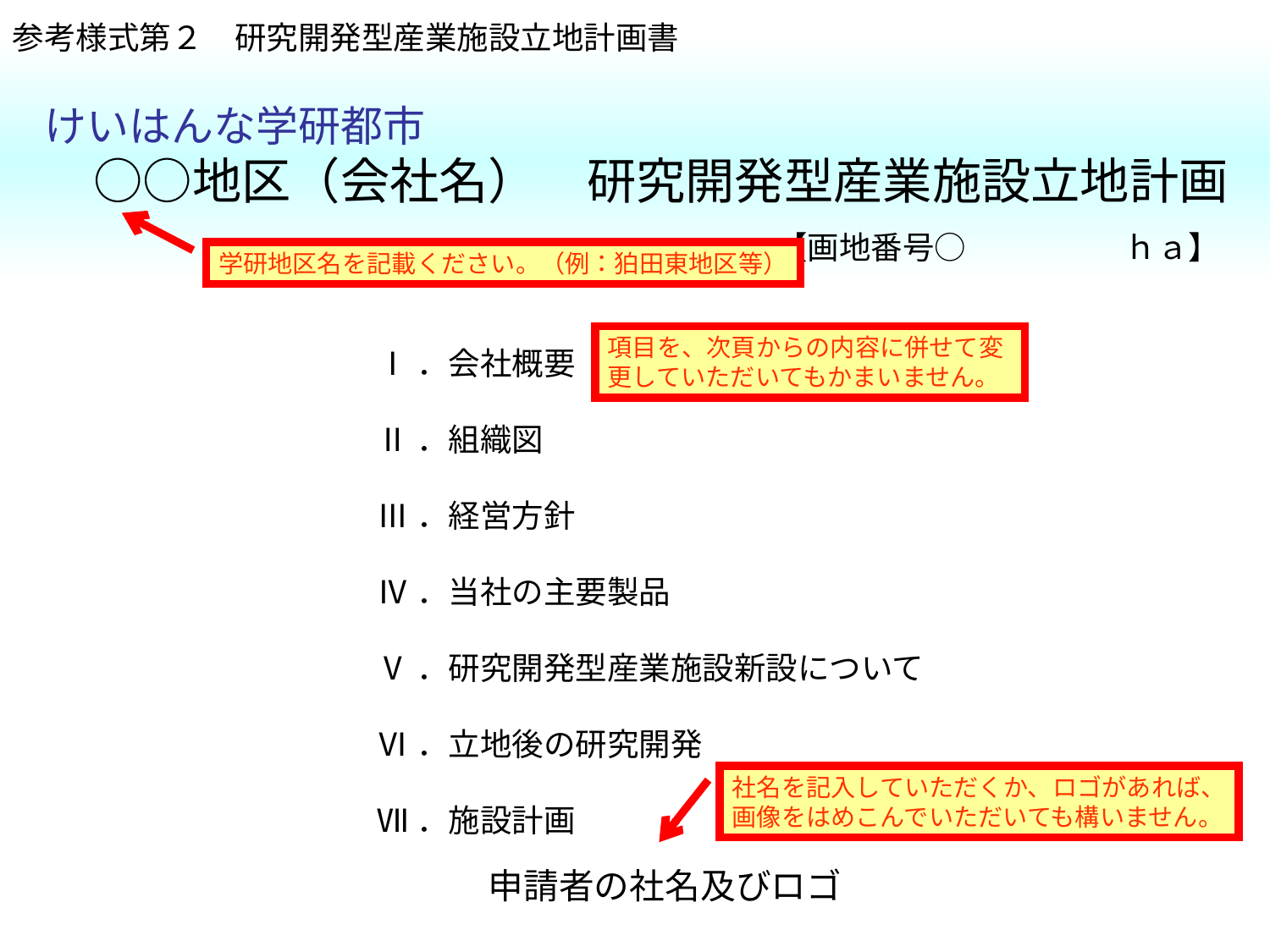

参考様式第２　研究開発型産業施設立地計画書

けいはんな学研都市
　○○地区（会社名）　研究開発型産業施設立地計画
【画地番号○　　　　　ｈａ】
学研地区名を記載ください。（例：狛田東地区等）
項目を、次頁からの内容に併せて変更していただいてもかまいません。
Ⅰ．会社概要

Ⅱ．組織図

Ⅲ．経営方針

Ⅳ．当社の主要製品

Ⅴ．研究開発型産業施設新設について

Ⅵ．立地後の研究開発

Ⅶ．施設計画
社名を記入していただくか、ロゴがあれば、
画像をはめこんでいただいても構いません。
申請者の社名及びロゴ